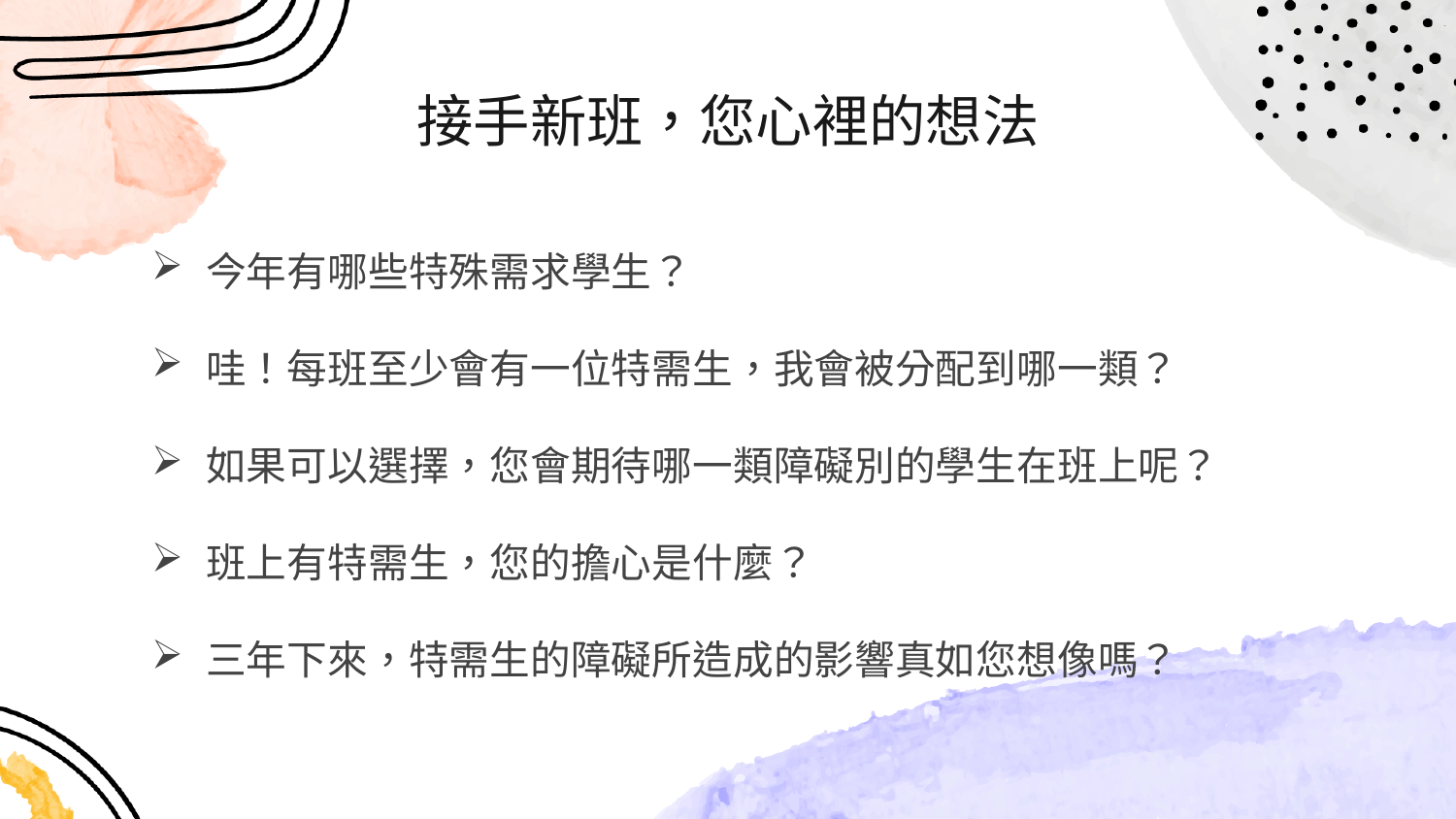

# 接手新班，您心裡的想法
今年有哪些特殊需求學生？
哇！每班至少會有一位特需生，我會被分配到哪一類？
如果可以選擇，您會期待哪一類障礙別的學生在班上呢？
班上有特需生，您的擔心是什麼？
三年下來，特需生的障礙所造成的影響真如您想像嗎？